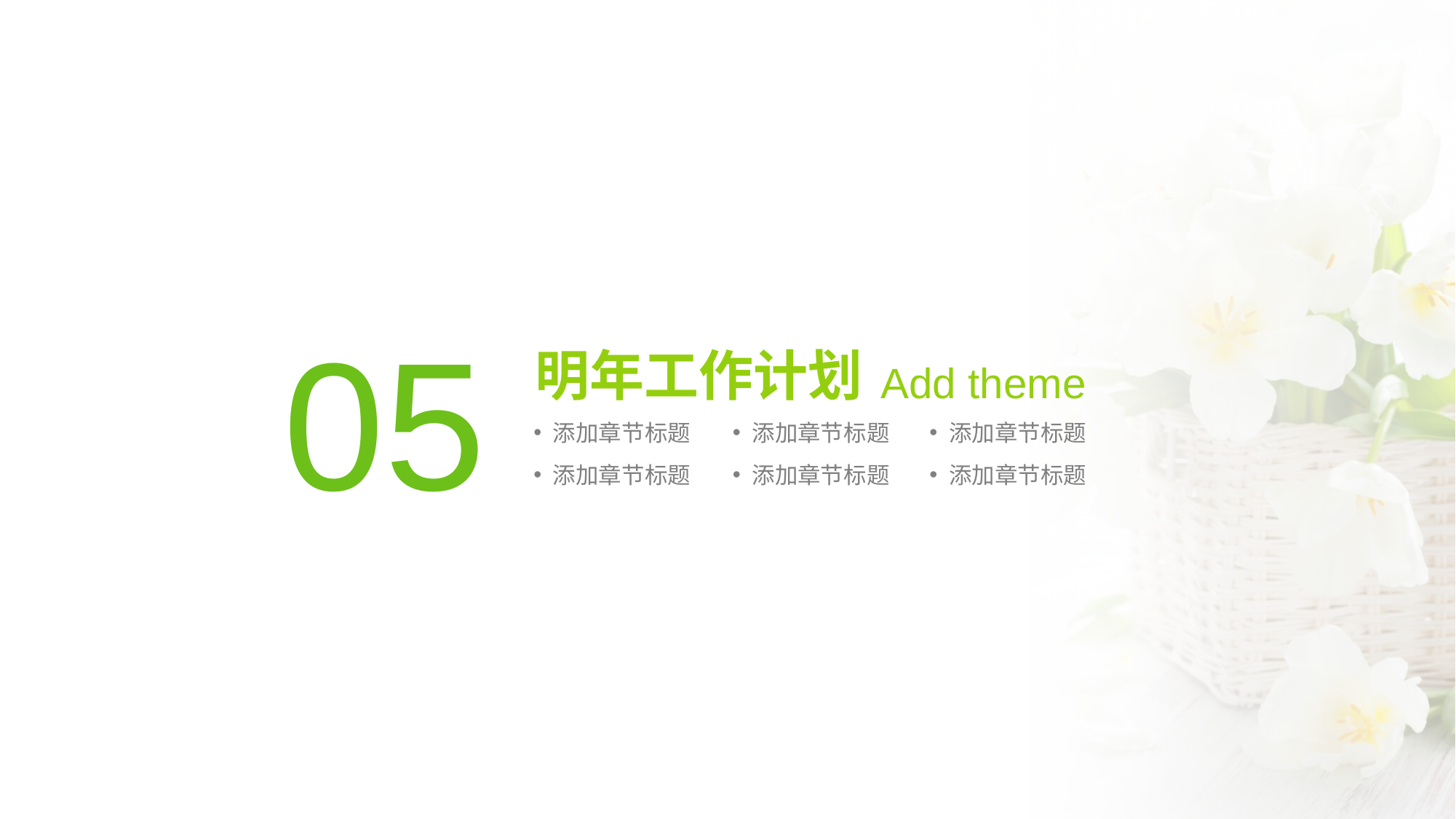

05
明年工作计划
Add theme
添加章节标题
添加章节标题
添加章节标题
添加章节标题
添加章节标题
添加章节标题